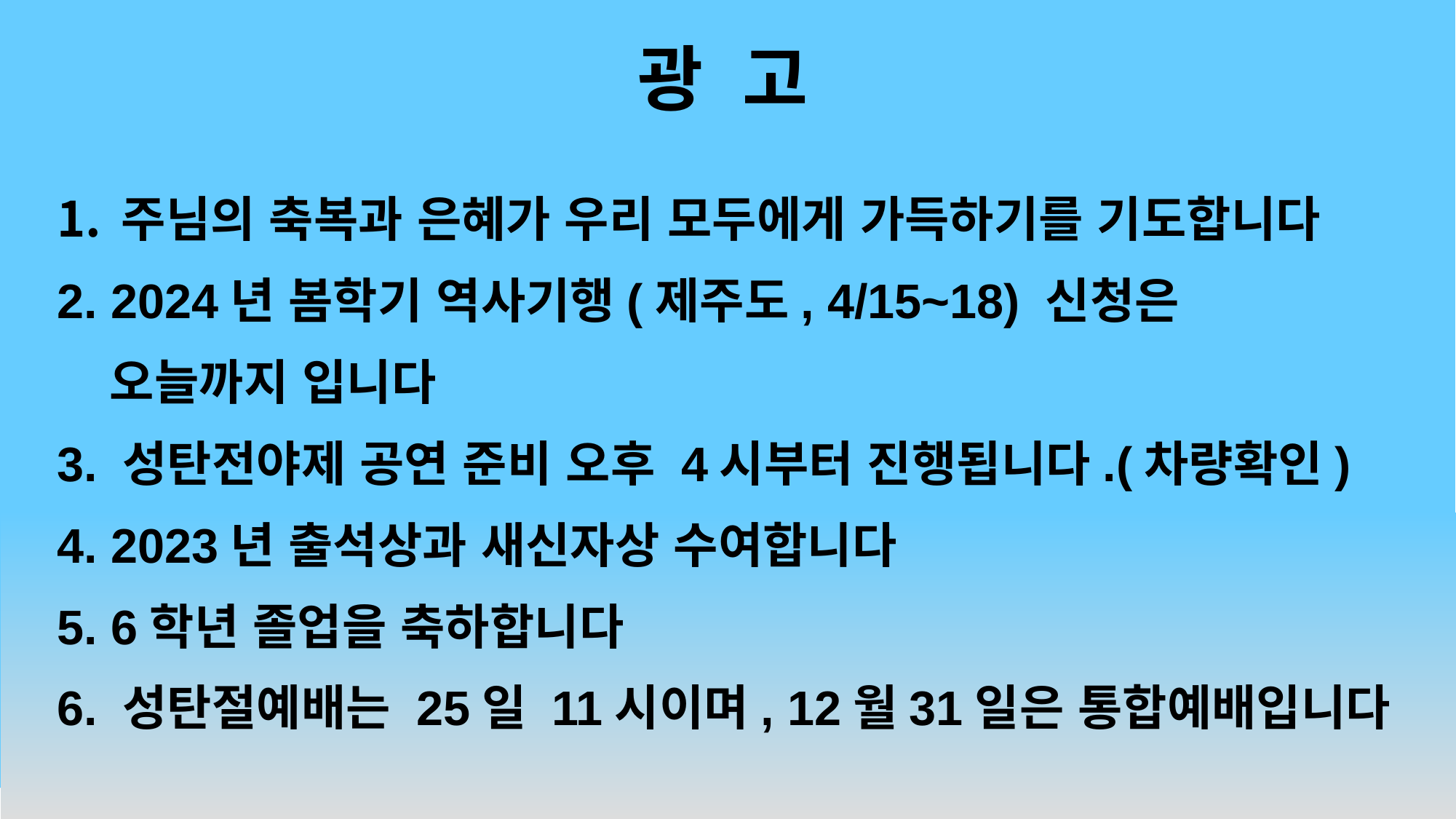

# 광  고
주님의 축복과 은혜가 우리 모두에게 가득하기를 기도합니다
2. 2024년 봄학기 역사기행(제주도, 4/15~18) 신청은
   오늘까지 입니다
3. 성탄전야제 공연 준비 오후 4시부터 진행됩니다.(차량확인)
4. 2023년 출석상과 새신자상 수여합니다
5. 6학년 졸업을 축하합니다
6. 성탄절예배는 25일 11시이며, 12월31일은 통합예배입니다